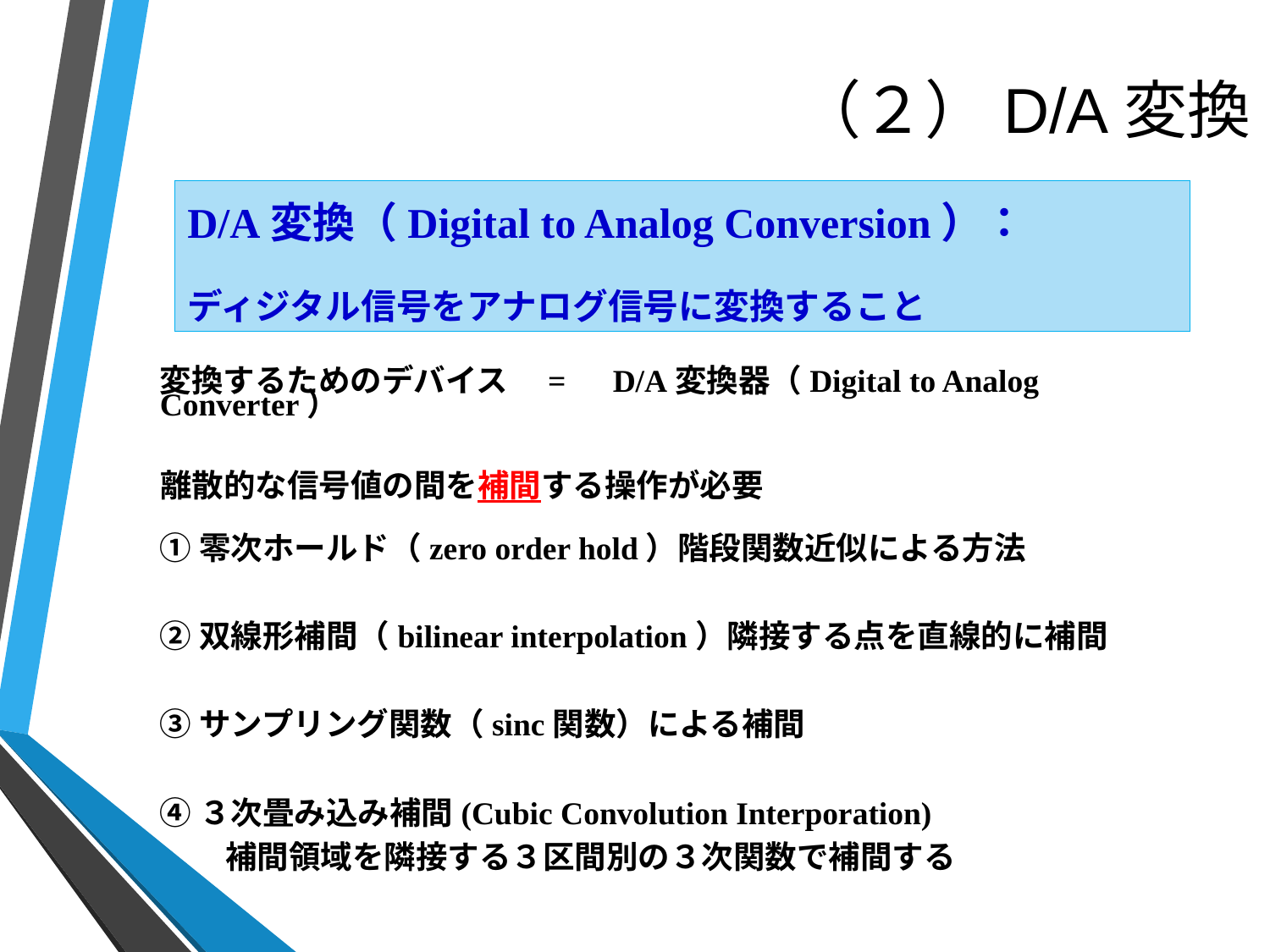

# （２）D/A変換
D/A変換（Digital to Analog Conversion）：
ディジタル信号をアナログ信号に変換すること
変換するためのデバイス　=　D/A変換器（Digital to Analog Converter）

離散的な信号値の間を補間する操作が必要
①零次ホールド（zero order hold）階段関数近似による方法

②双線形補間（bilinear interpolation）隣接する点を直線的に補間

③サンプリング関数（sinc関数）による補間

④３次畳み込み補間(Cubic Convolution Interporation)
        補間領域を隣接する３区間別の３次関数で補間する